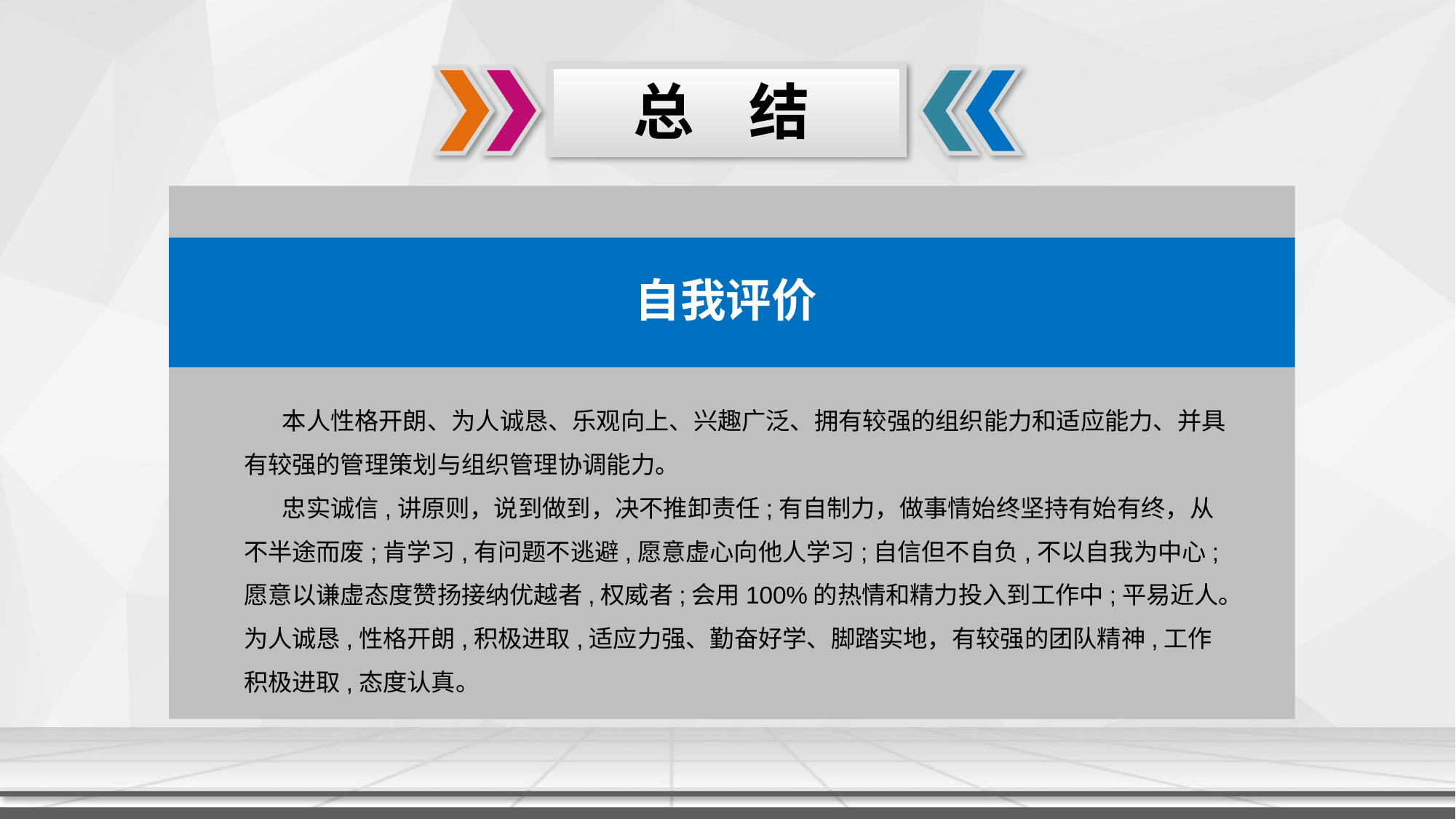

总    结

自我评价
      本人性格开朗、为人诚恳、乐观向上、兴趣广泛、拥有较强的组织能力和适应能力、并具有较强的管理策划与组织管理协调能力。
      忠实诚信,讲原则，说到做到，决不推卸责任;有自制力，做事情始终坚持有始有终，从不半途而废;肯学习,有问题不逃避,愿意虚心向他人学习;自信但不自负,不以自我为中心;愿意以谦虚态度赞扬接纳优越者,权威者;会用100%的热情和精力投入到工作中;平易近人。为人诚恳,性格开朗,积极进取,适应力强、勤奋好学、脚踏实地，有较强的团队精神,工作积极进取,态度认真。

延迟符